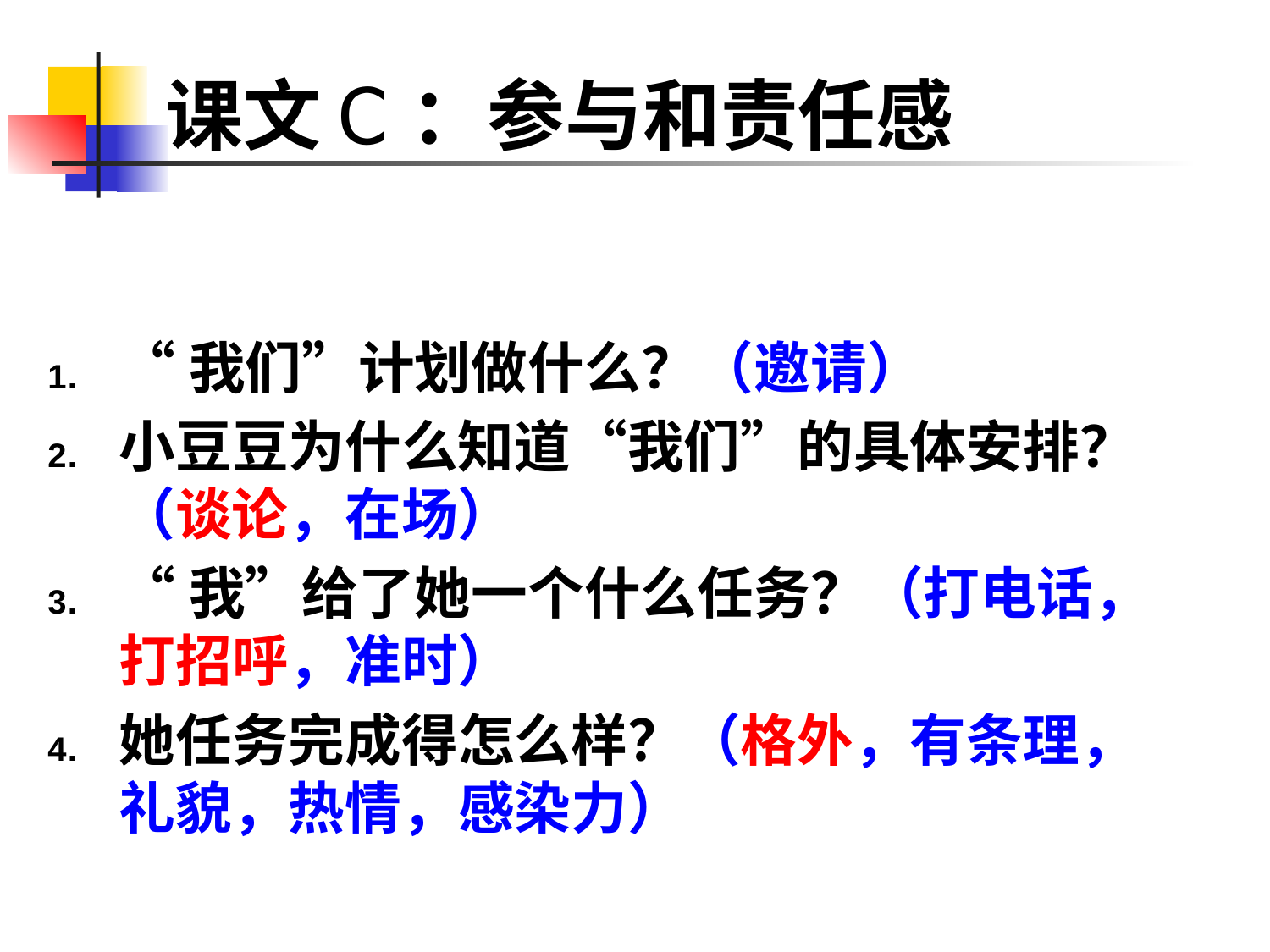

# 课文C：参与和责任感
“我们”计划做什么？（邀请）
小豆豆为什么知道“我们”的具体安排？（谈论，在场）
“我”给了她一个什么任务？（打电话，打招呼，准时）
她任务完成得怎么样？（格外，有条理，礼貌，热情，感染力）